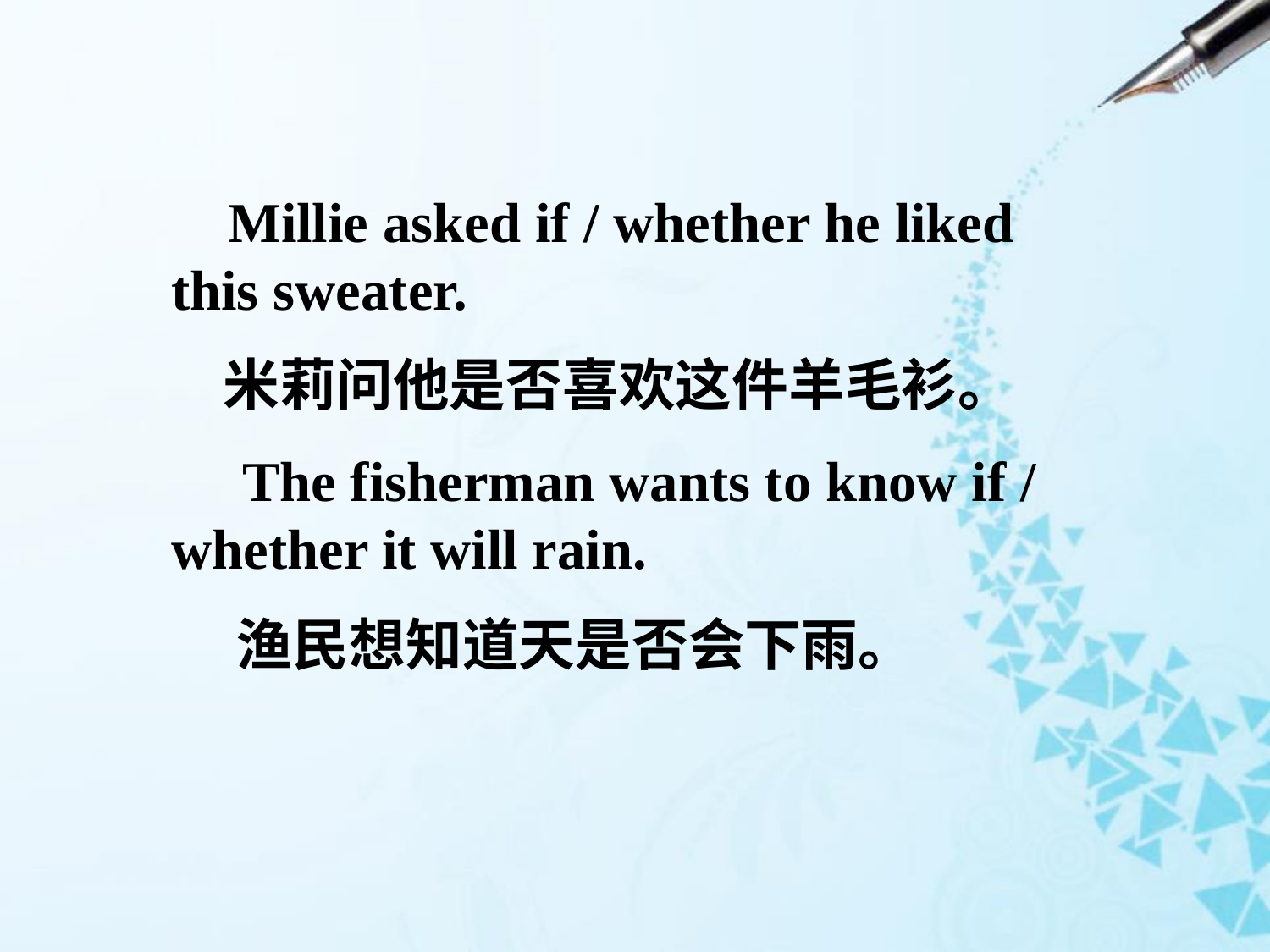

Millie asked if / whether he liked this sweater.
   米莉问他是否喜欢这件羊毛衫。
     The fisherman wants to know if / whether it will rain.
    渔民想知道天是否会下雨。